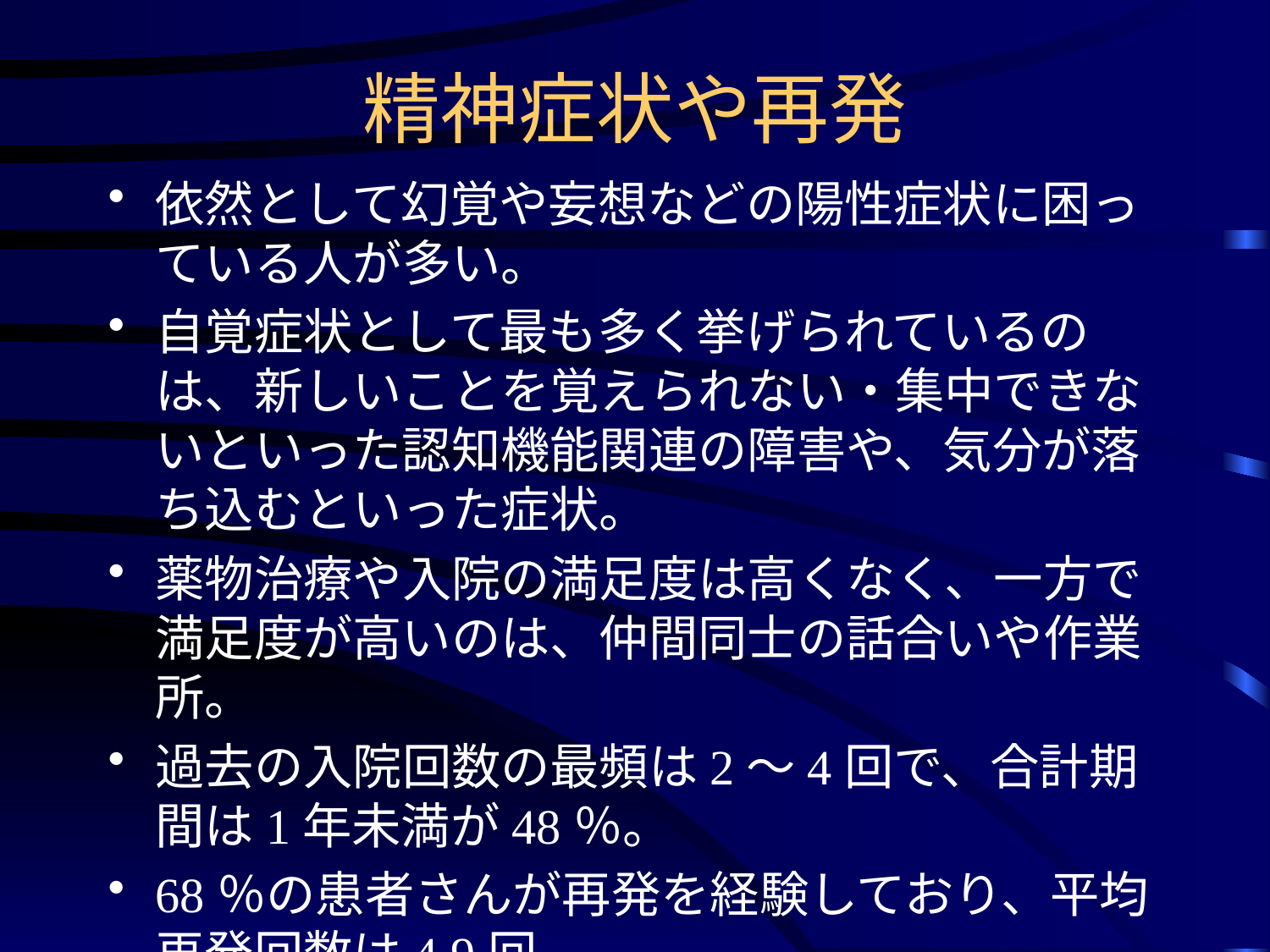

# 精神症状や再発
依然として幻覚や妄想などの陽性症状に困っている人が多い。
自覚症状として最も多く挙げられているのは、新しいことを覚えられない・集中できないといった認知機能関連の障害や、気分が落ち込むといった症状。
薬物治療や入院の満足度は高くなく、一方で満足度が高いのは、仲間同士の話合いや作業所。
過去の入院回数の最頻は2～4回で、合計期間は1年未満が48％。
68％の患者さんが再発を経験しており、平均再発回数は4.9回。